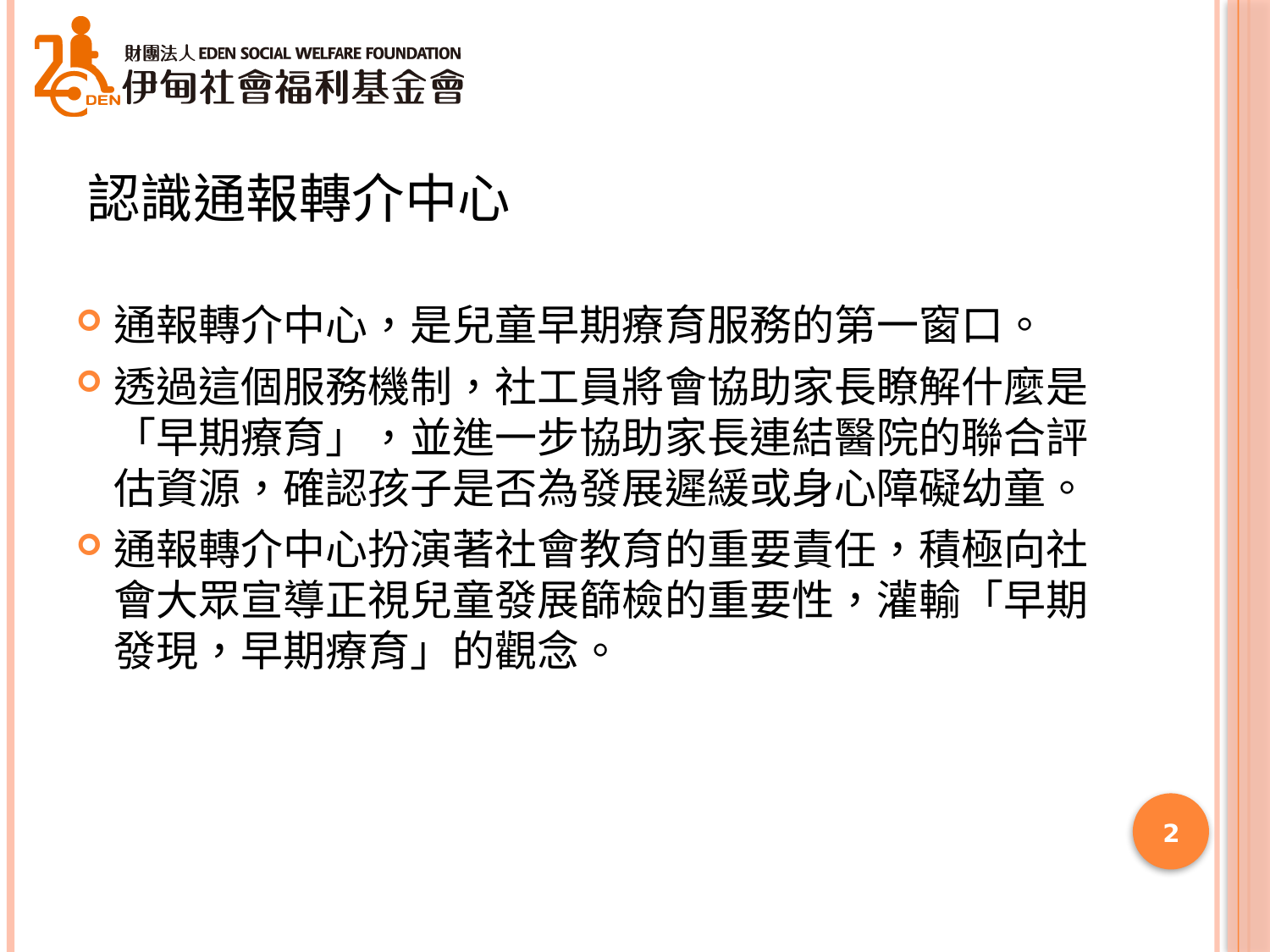

# 認識通報轉介中心
通報轉介中心，是兒童早期療育服務的第一窗口。
透過這個服務機制，社工員將會協助家長瞭解什麼是「早期療育」，並進一步協助家長連結醫院的聯合評估資源，確認孩子是否為發展遲緩或身心障礙幼童。
通報轉介中心扮演著社會教育的重要責任，積極向社會大眾宣導正視兒童發展篩檢的重要性，灌輸「早期發現，早期療育」的觀念。
2